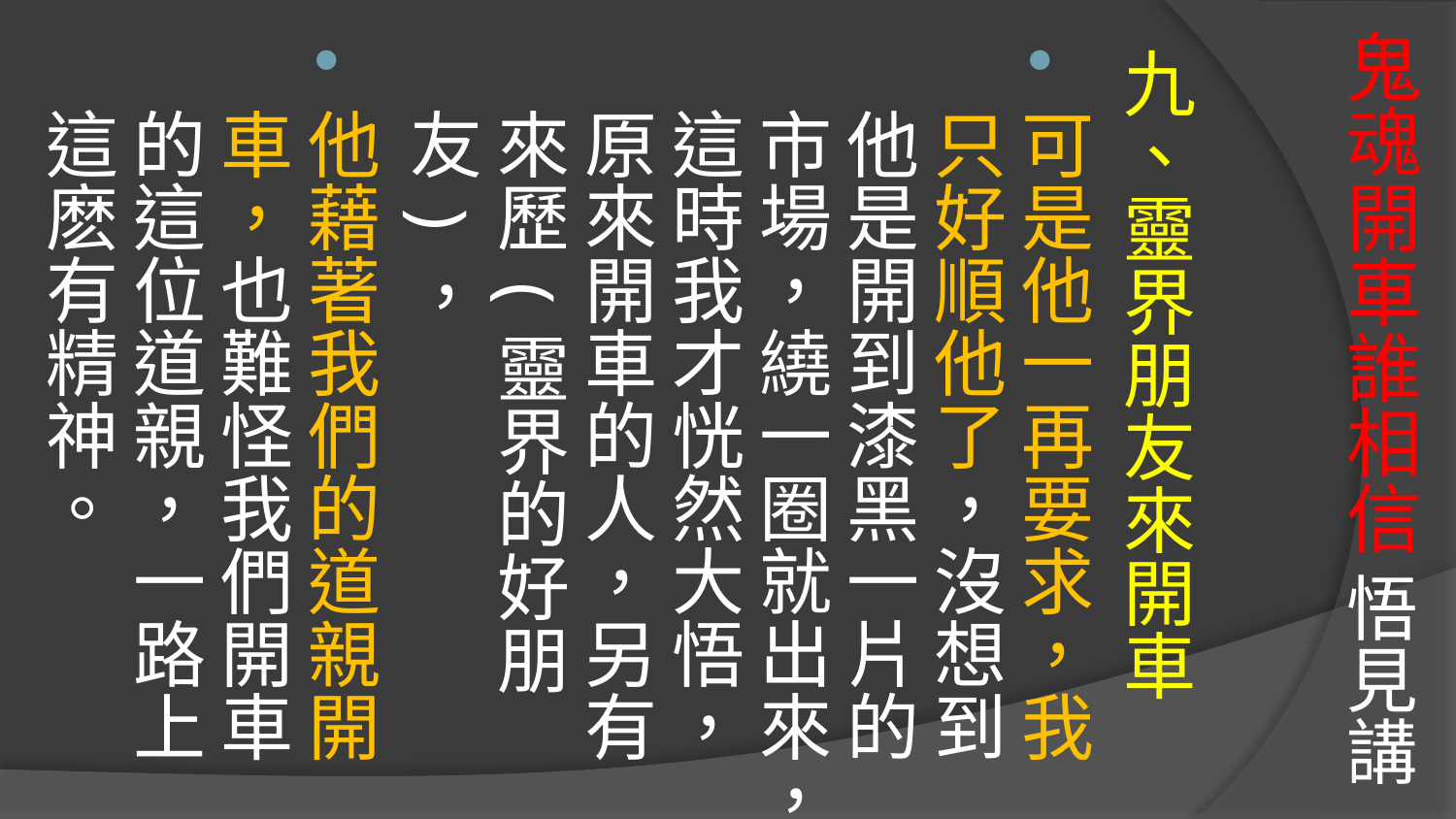

# 鬼魂開車誰相信 悟見講
九、靈界朋友來開車
可是他一再要求，我只好順他了，沒想到他是開到漆黑一片的市場，繞一圈就出來，這時我才恍然大悟，原來開車的人，另有來歷(靈界的好朋友)，
他藉著我們的道親開車，也難怪我們開車的這位道親，一路上這麽有精神。